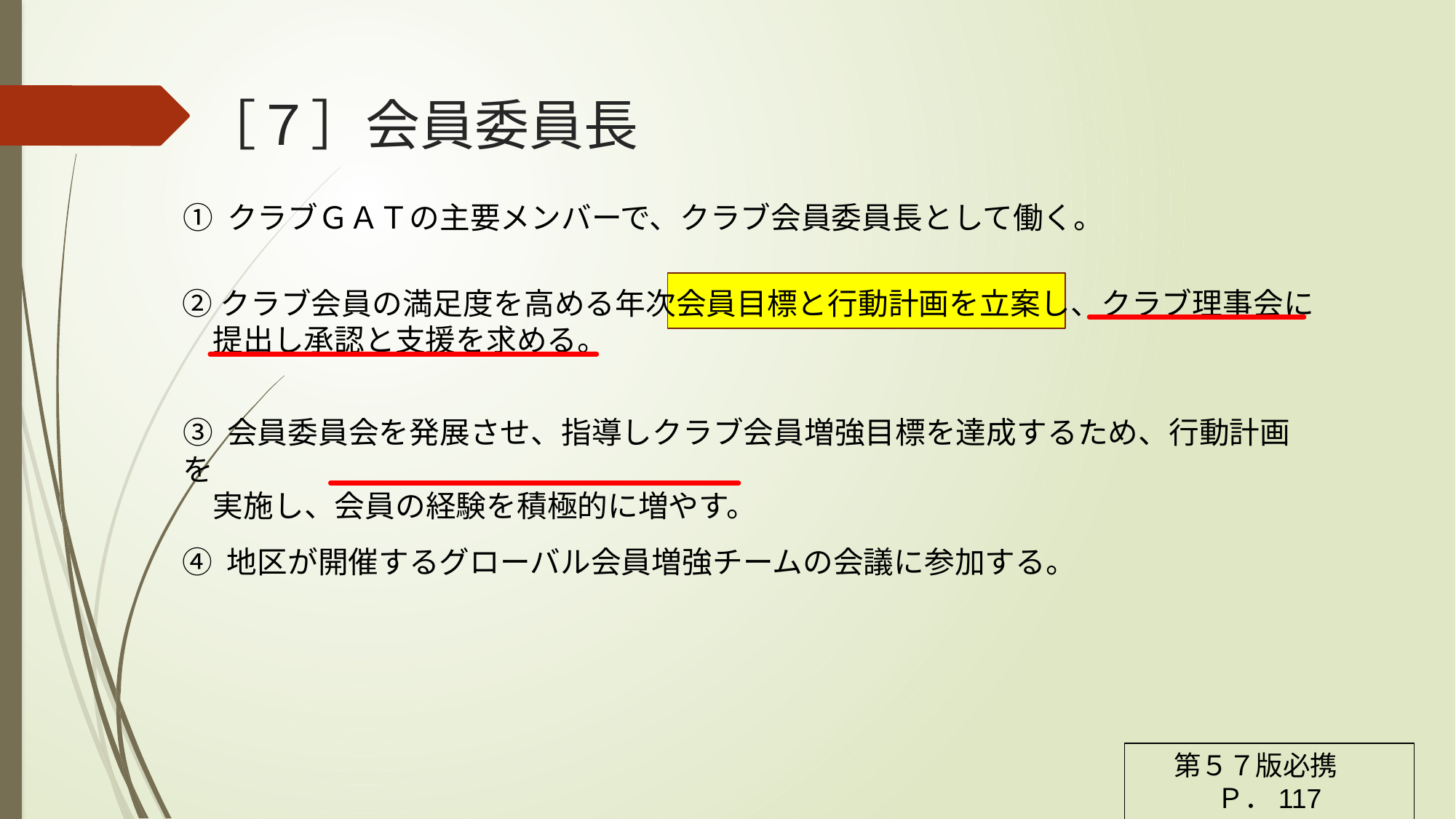

［７］会員委員長
① クラブＧＡＴの主要メンバーで、クラブ会員委員長として働く。

②クラブ会員の満足度を高める年次会員目標と行動計画を立案し、クラブ理事会に
　提出し承認と支援を求める。
➂ 会員委員会を発展させ、指導しクラブ会員増強目標を達成するため、行動計画を
　実施し、会員の経験を積極的に増やす。
➃ 地区が開催するグローバル会員増強チームの会議に参加する。
第５７版必携　Ｐ．117